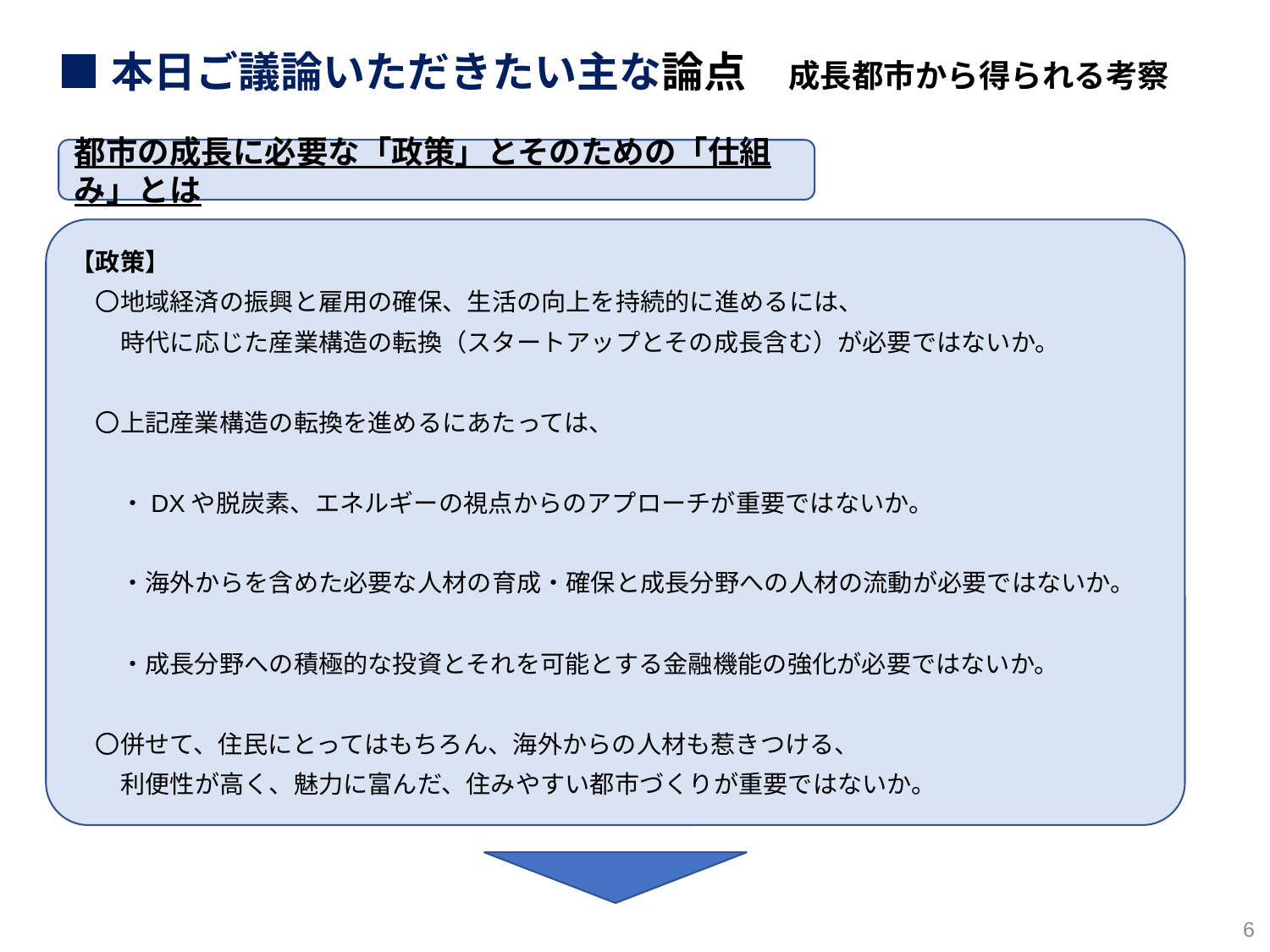

■本日ご議論いただきたい主な論点　成長都市から得られる考察
都市の成長に必要な「政策」とそのための「仕組み」とは

【政策】
　〇地域経済の振興と雇用の確保、生活の向上を持続的に進めるには、
　　時代に応じた産業構造の転換（スタートアップとその成長含む）が必要ではないか。

　〇上記産業構造の転換を進めるにあたっては、

　　・DXや脱炭素、エネルギーの視点からのアプローチが重要ではないか。

　　・海外からを含めた必要な人材の育成・確保と成長分野への人材の流動が必要ではないか。

　　・成長分野への積極的な投資とそれを可能とする金融機能の強化が必要ではないか。

　〇併せて、住民にとってはもちろん、海外からの人材も惹きつける、
　　利便性が高く、魅力に富んだ、住みやすい都市づくりが重要ではないか。

6